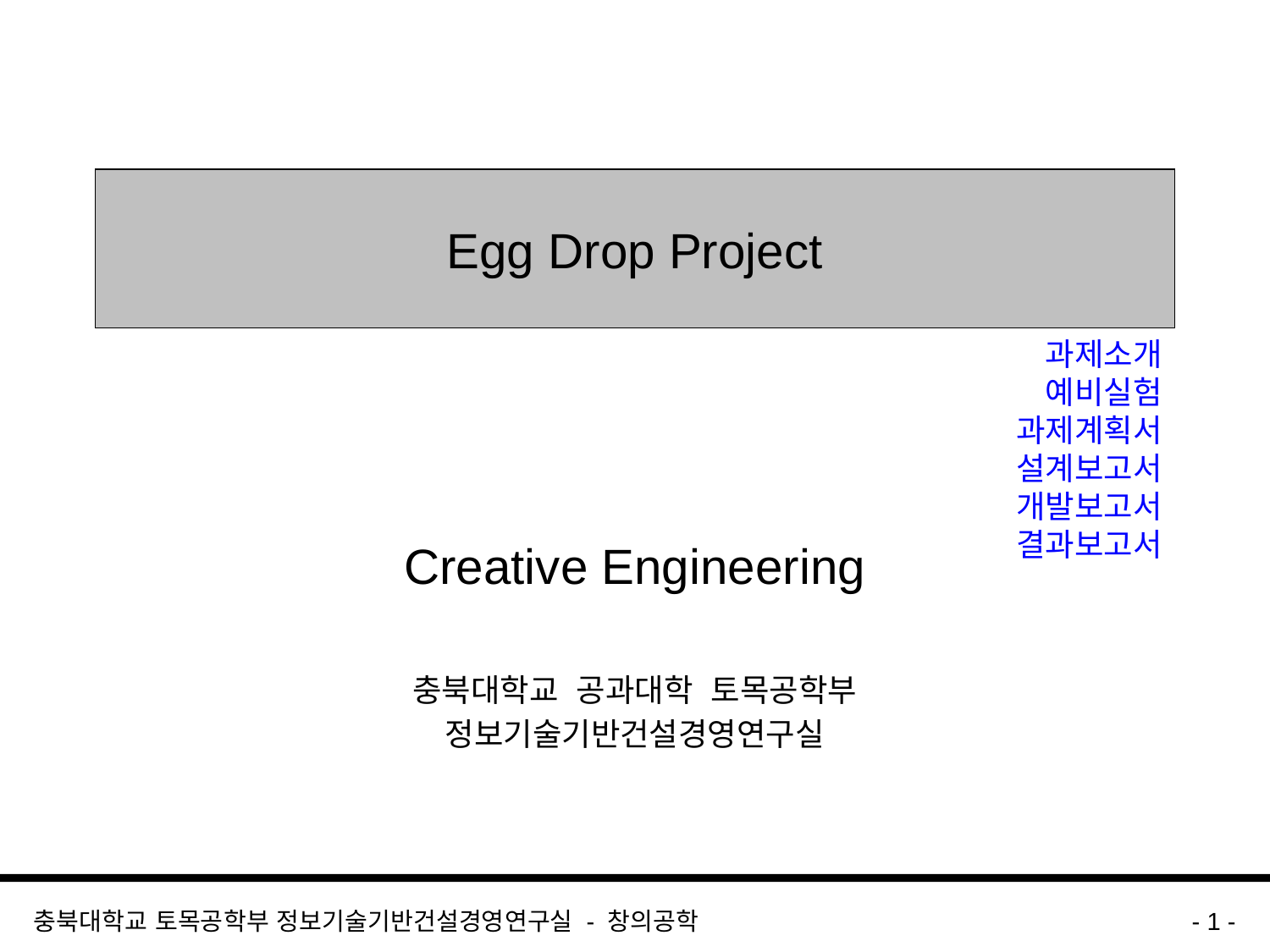

# Egg Drop Project
과제소개
예비실험
과제계획서
설계보고서
개발보고서
결과보고서
Creative Engineering

충북대학교  공과대학  토목공학부
정보기술기반건설경영연구실
충북대학교 토목공학부 정보기술기반건설경영연구실 - 창의공학
- 1 -